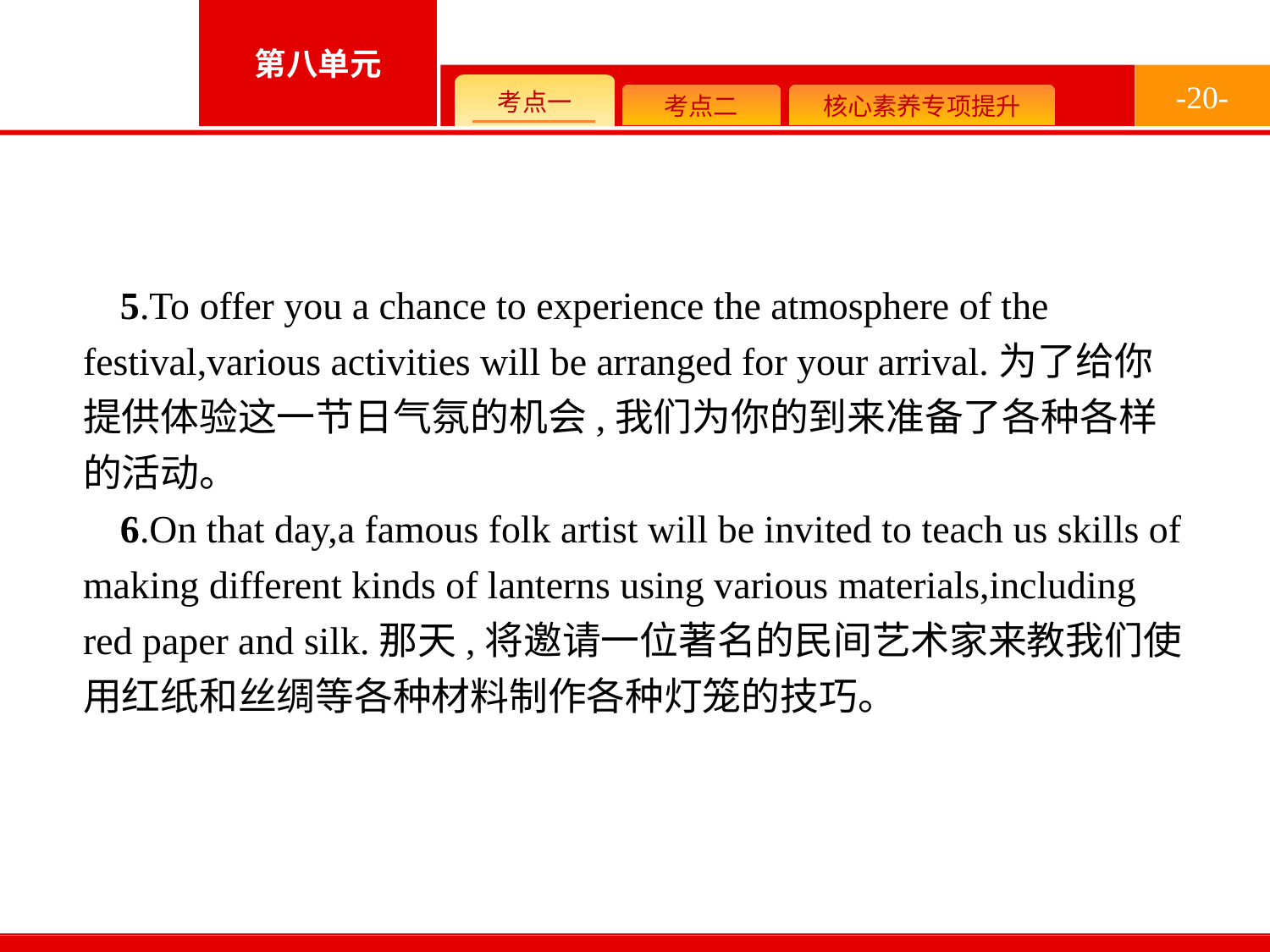

-20-
5.To offer you a chance to experience the atmosphere of the festival,various activities will be arranged for your arrival.为了给你提供体验这一节日气氛的机会,我们为你的到来准备了各种各样的活动。
6.On that day,a famous folk artist will be invited to teach us skills of making different kinds of lanterns using various materials,including red paper and silk.那天,将邀请一位著名的民间艺术家来教我们使用红纸和丝绸等各种材料制作各种灯笼的技巧。